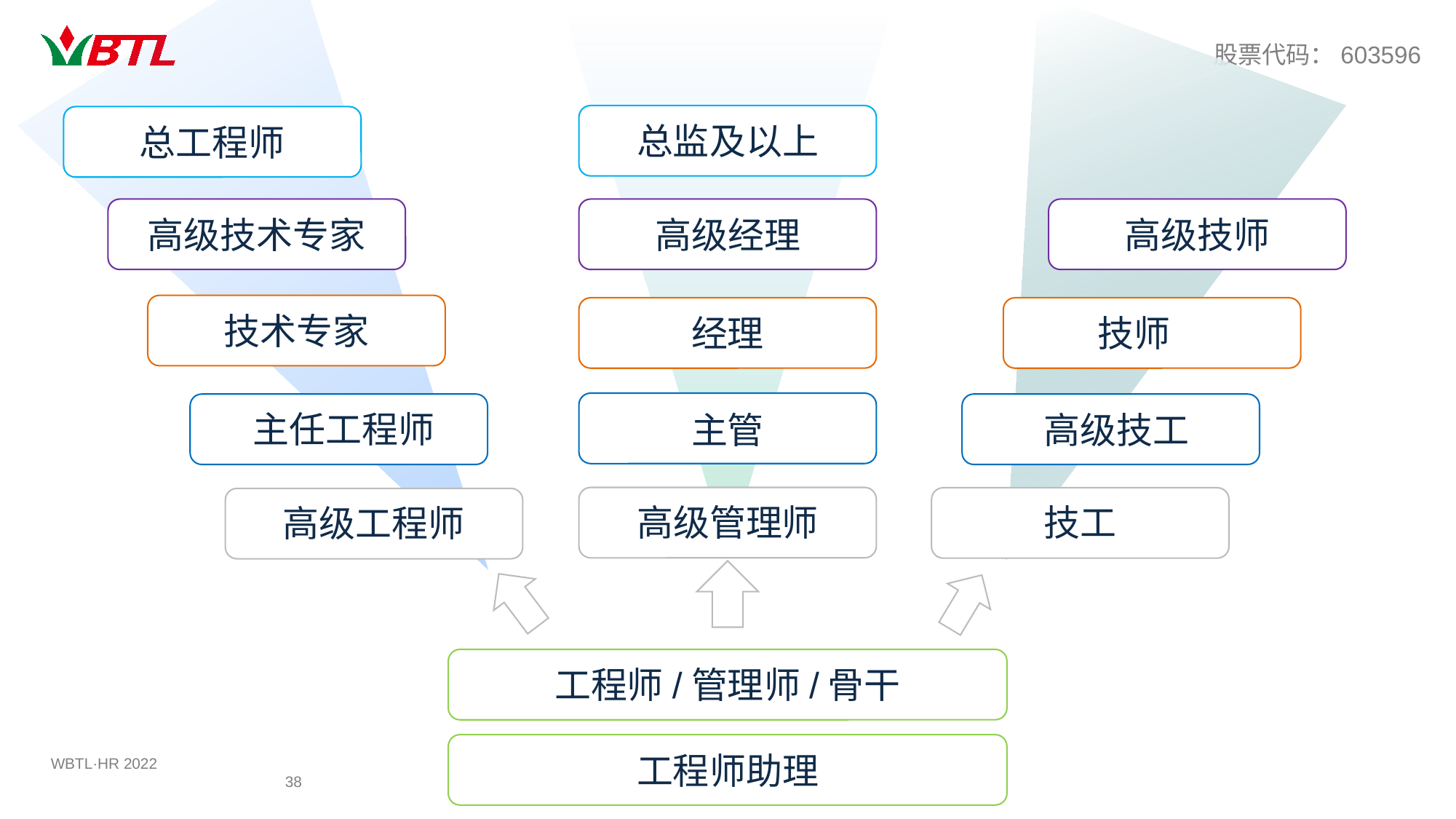

总监及以上
总工程师

高级技术专家
高级经理
高级技师

技术专家
经理
技师

高级技工
主任工程师
主管
高级技工

高级管理师
技工
高级工程师

工程师/管理师/骨干

工程师助理